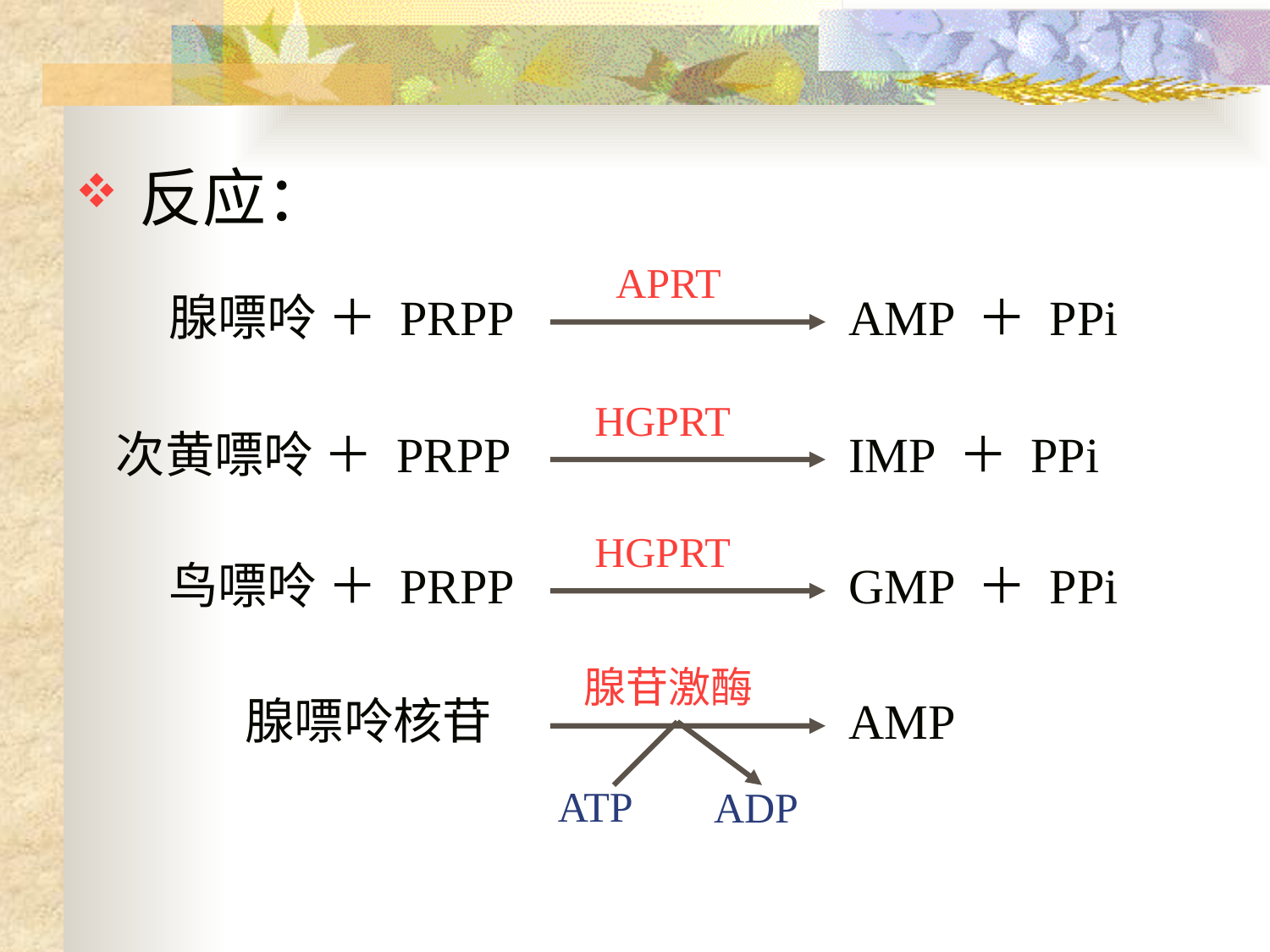

反应：
APRT
腺嘌呤 ＋ PRPP
AMP ＋ PPi

HGPRT
次黄嘌呤 ＋ PRPP
IMP ＋ PPi

HGPRT
鸟嘌呤 ＋ PRPP
GMP ＋ PPi

腺苷激酶
腺嘌呤核苷
AMP

ATP
ADP